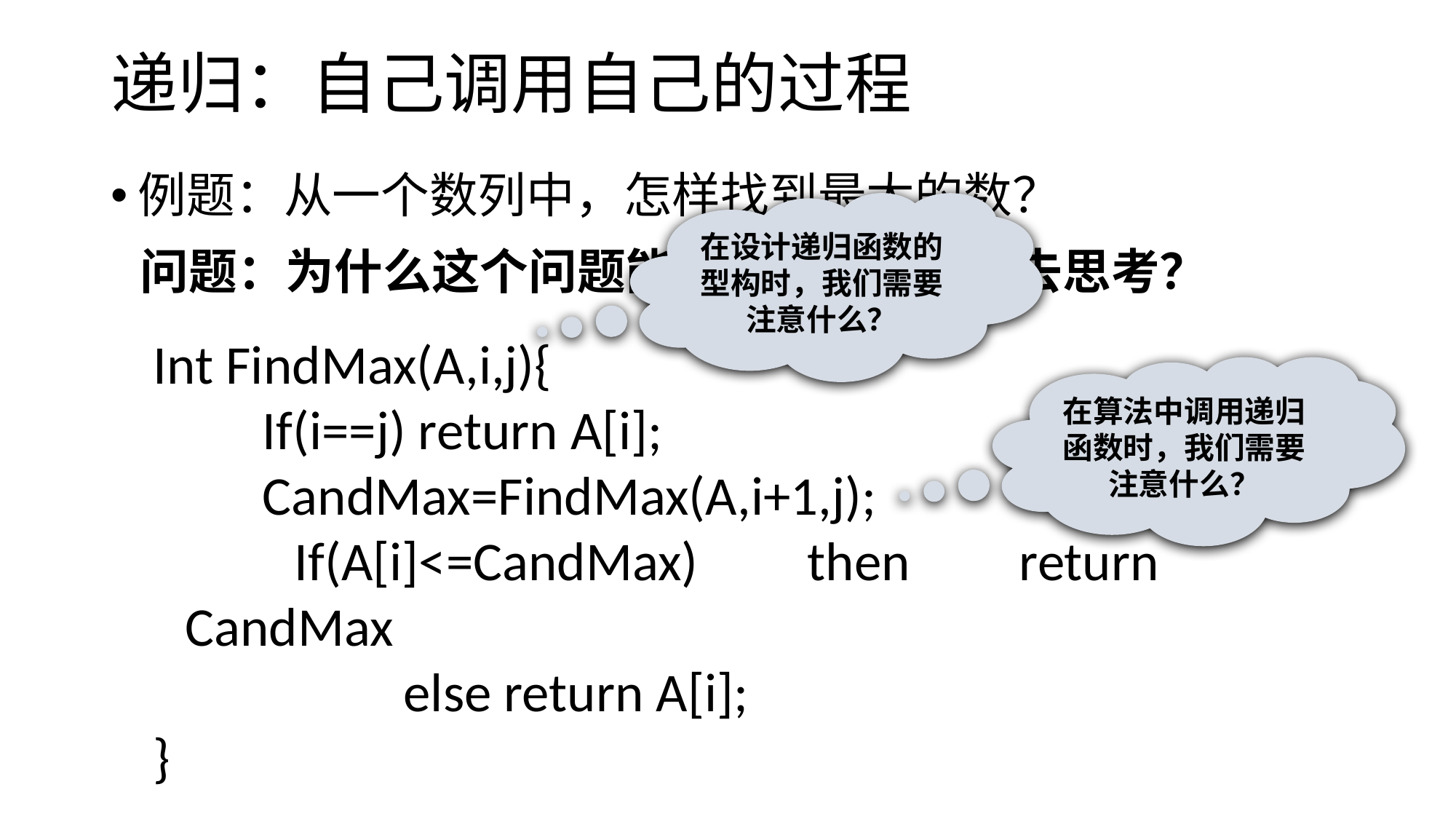

# 递归：自己调用自己的过程
例题：从一个数列中，怎样找到最大的数？

在设计递归函数的型构时，我们需要注意什么？
问题：为什么这个问题能够用递归的方法去思考？
Int FindMax(A,i,j){
    	If(i==j) return A[i];
	CandMax=FindMax(A,i+1,j);
	If(A[i]<=CandMax) then return CandMax
		else return A[i];
}
在算法中调用递归函数时，我们需要注意什么？